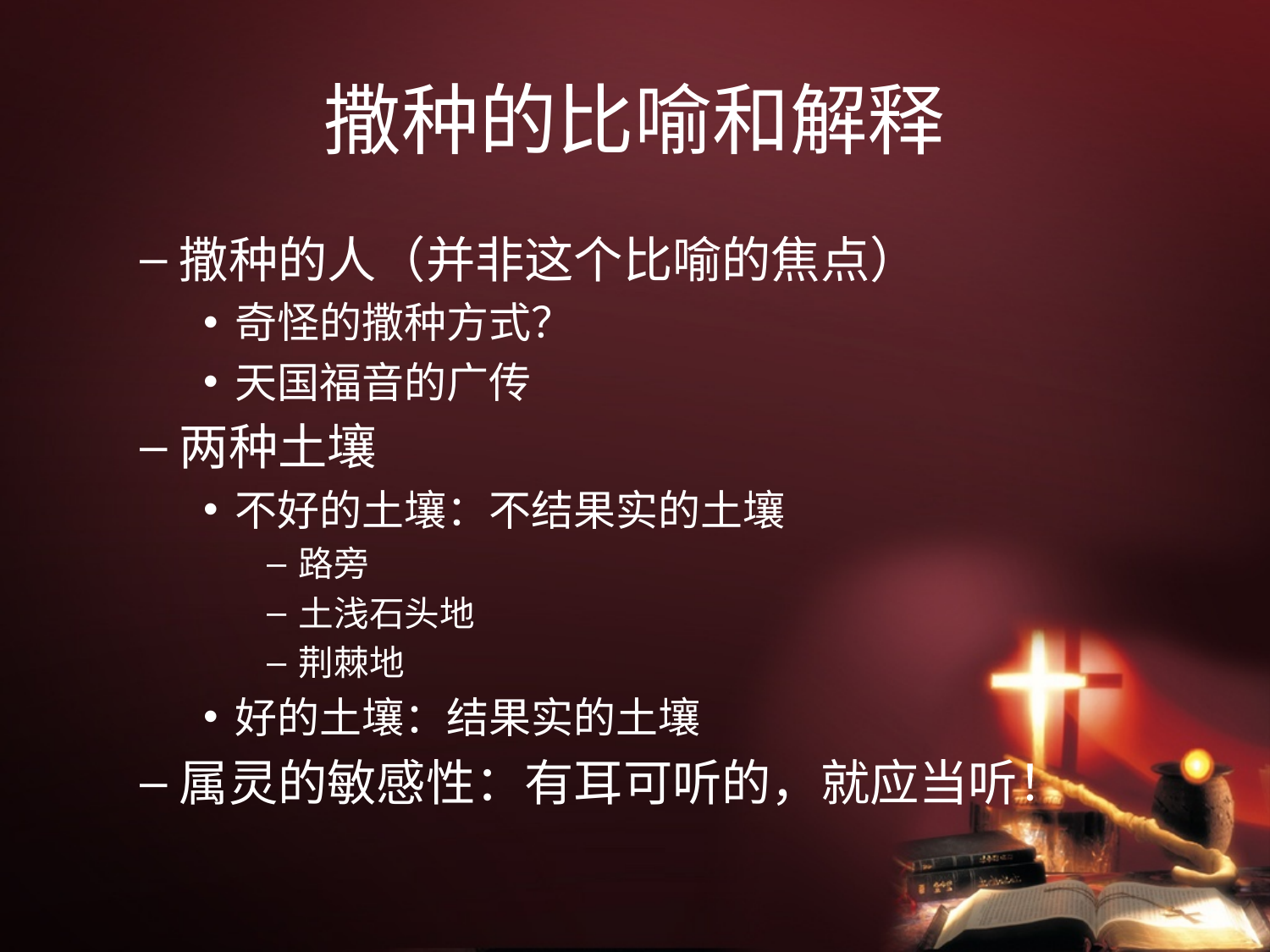

# 撒种的比喻和解释
撒种的人（并非这个比喻的焦点）
奇怪的撒种方式？
天国福音的广传
两种土壤
不好的土壤：不结果实的土壤
路旁
土浅石头地
荆棘地
好的土壤：结果实的土壤
属灵的敏感性：有耳可听的，就应当听！